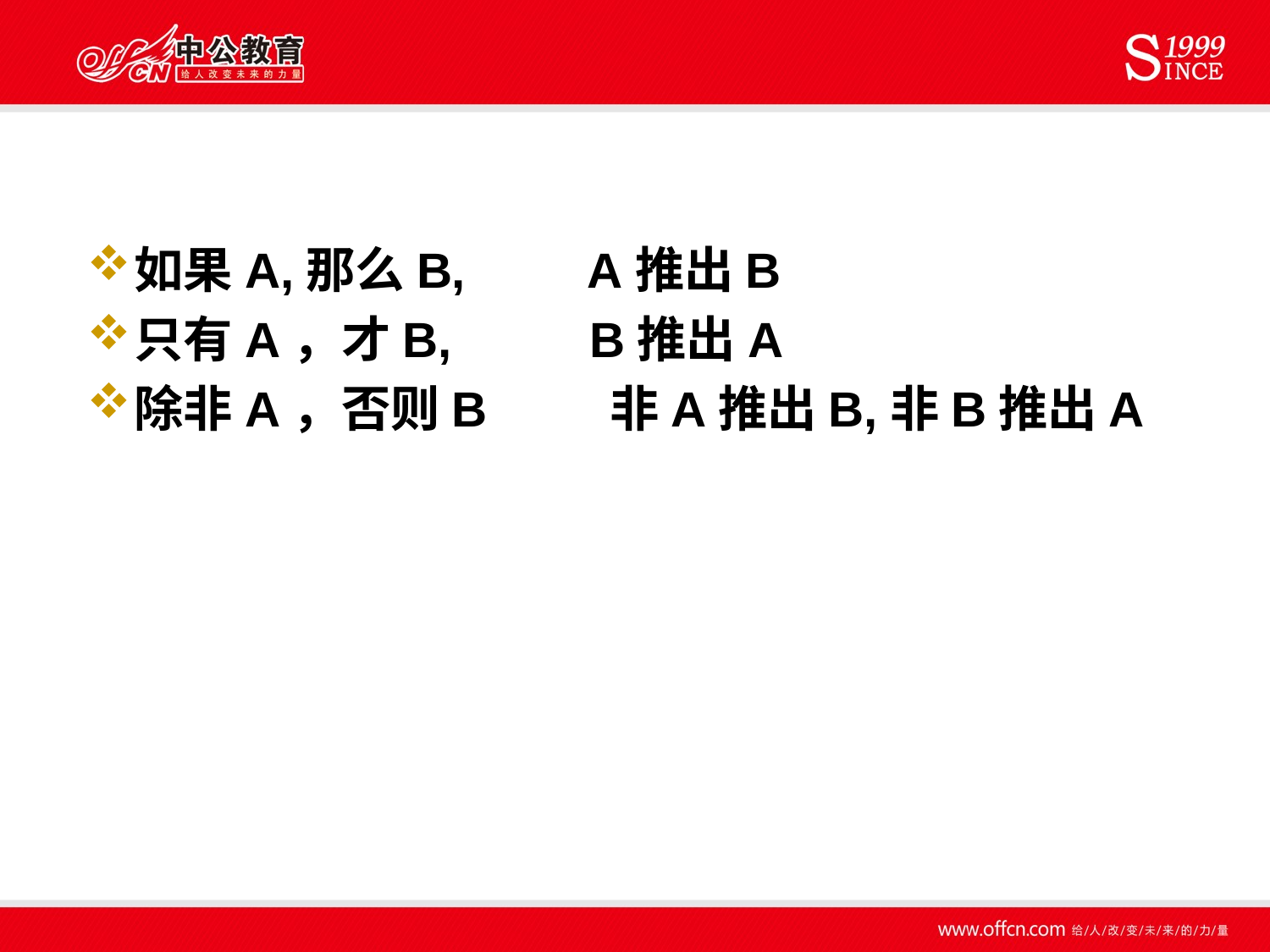

#
如果A,那么B,         A推出B
只有A，才B,          B推出A
除非A，否则B        非A推出B,非B推出A